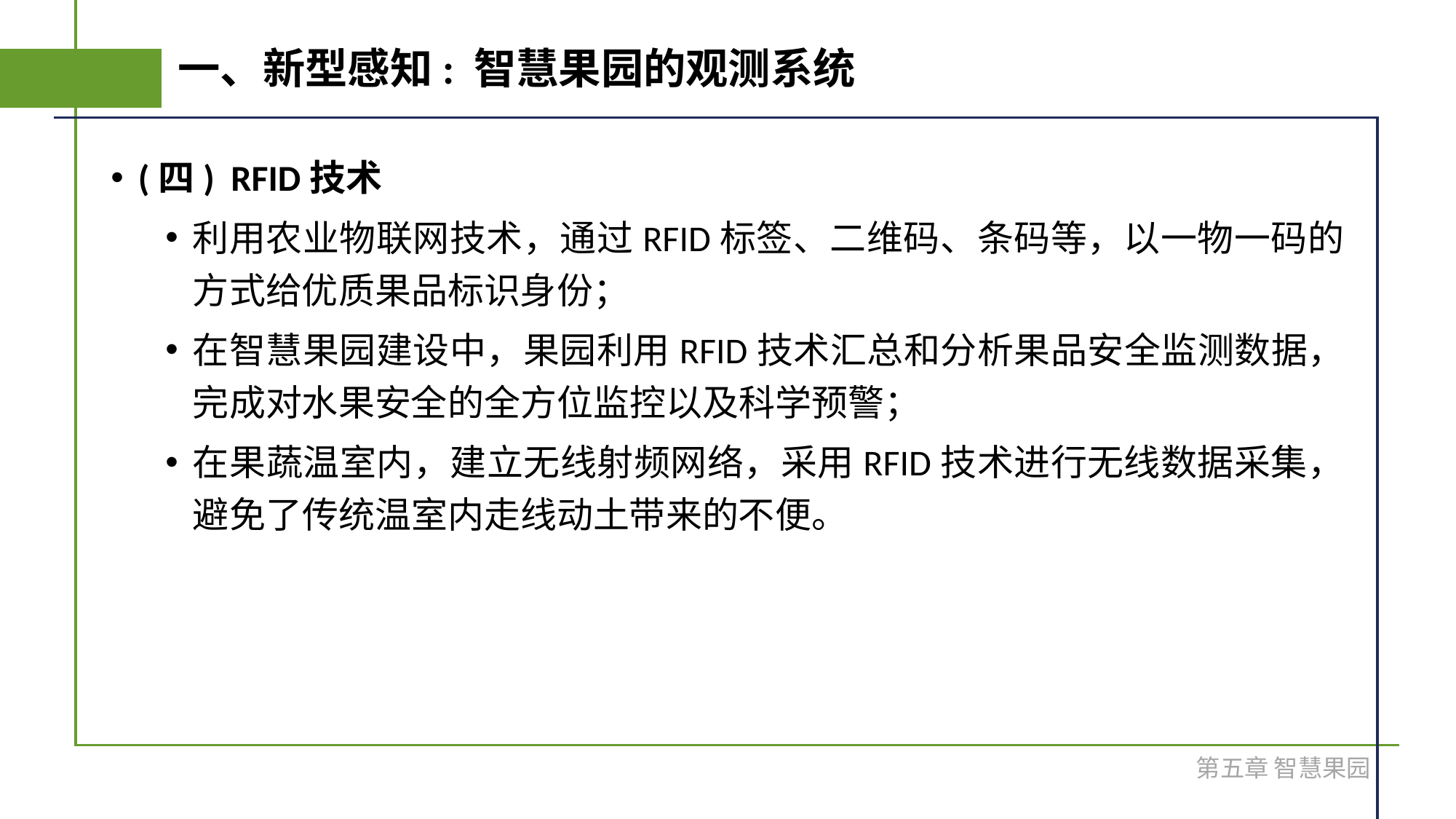

# 一、新型感知: 智慧果园的观测系统
(四)  RFID技术
利用农业物联网技术，通过RFID标签、二维码、条码等，以一物一码的方式给优质果品标识身份；
在智慧果园建设中，果园利用RFID技术汇总和分析果品安全监测数据，完成对水果安全的全方位监控以及科学预警；
在果蔬温室内，建立无线射频网络，采用RFID技术进行无线数据采集，避免了传统温室内走线动土带来的不便。

第五章 智慧果园